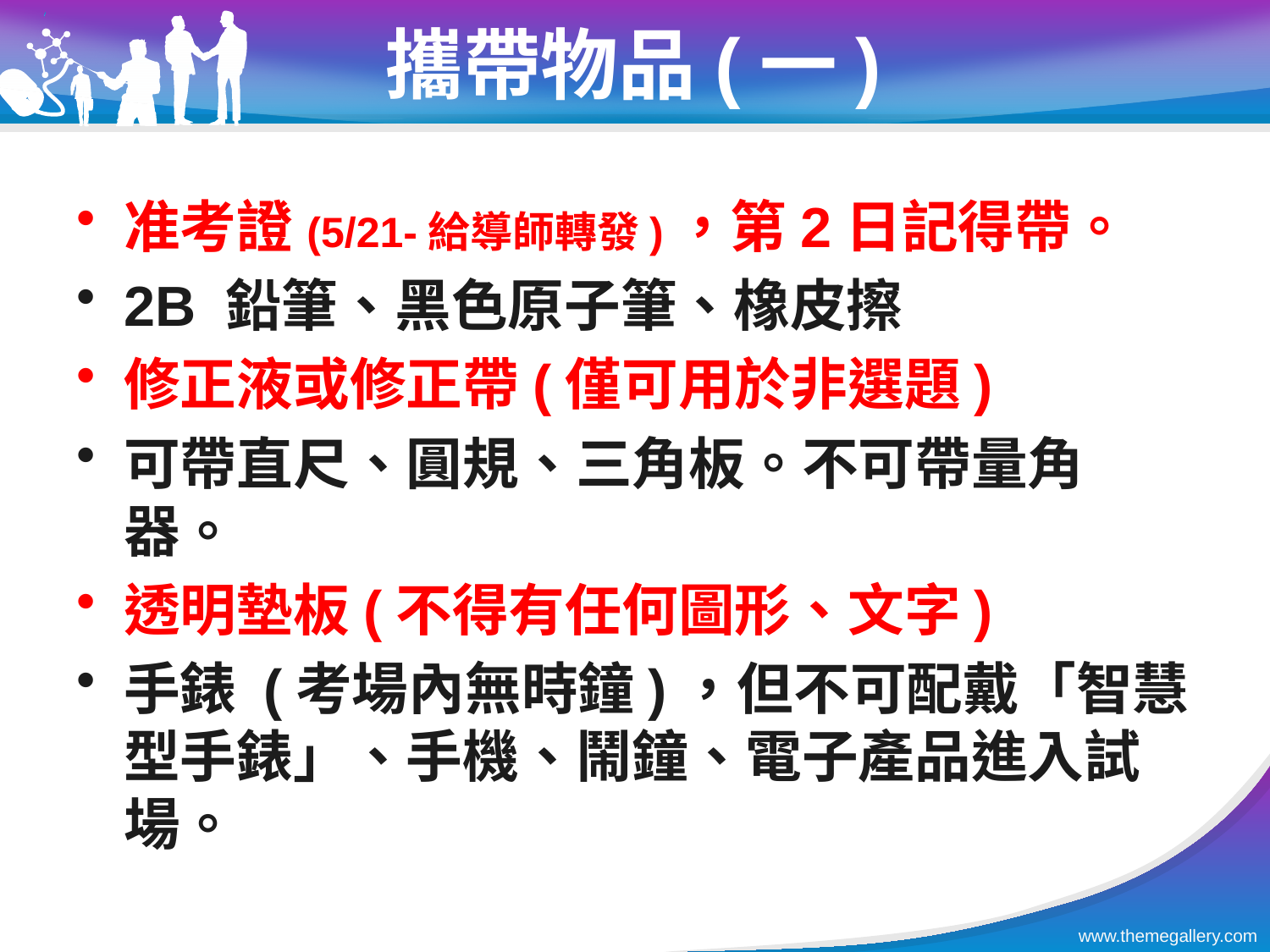

# 攜帶物品(一)
准考證(5/21-給導師轉發)，第2日記得帶。
2B 鉛筆、黑色原子筆、橡皮擦
修正液或修正帶(僅可用於非選題)
可帶直尺、圓規、三角板。不可帶量角器。
透明墊板(不得有任何圖形、文字)
手錶 (考場內無時鐘)，但不可配戴「智慧型手錶」、手機、鬧鐘、電子產品進入試場。